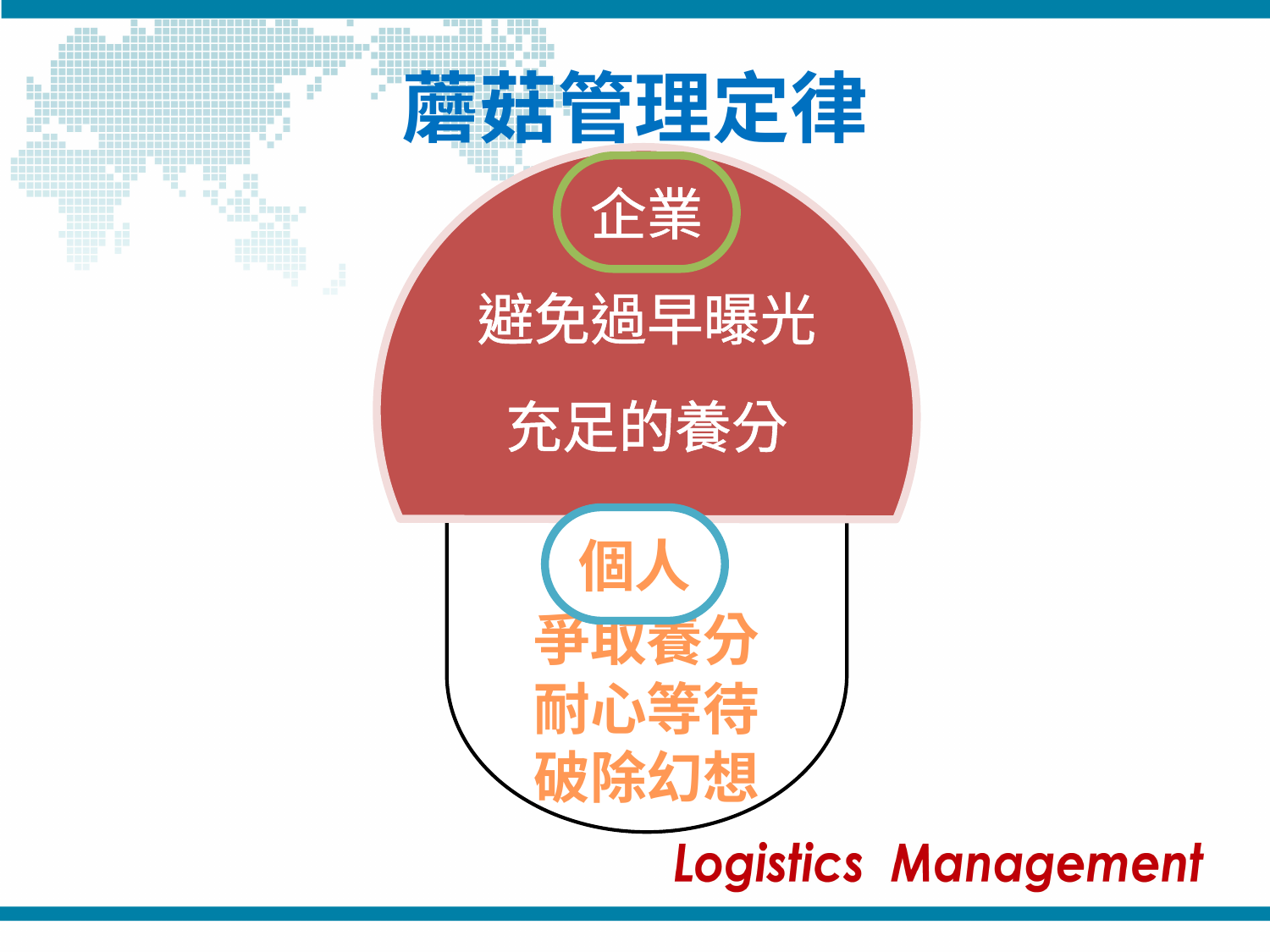

# 蘑菇管理定律

企業
避免過早曝光
充足的養分

個人
爭取養分
耐心等待
破除幻想